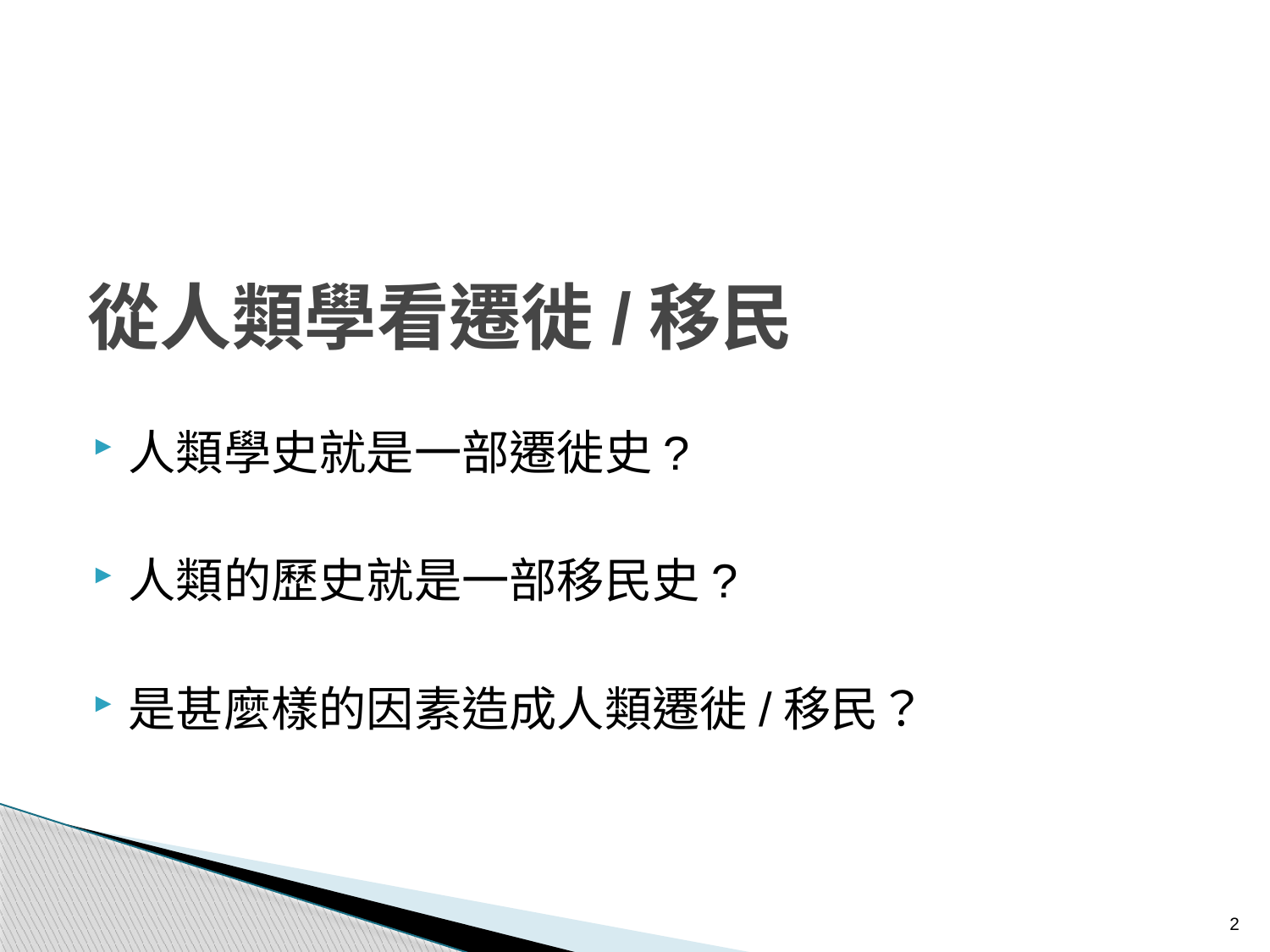

# 從人類學看遷徙/移民
人類學史就是一部遷徙史?

人類的歷史就是一部移民史?

是甚麼樣的因素造成人類遷徙/移民？

2